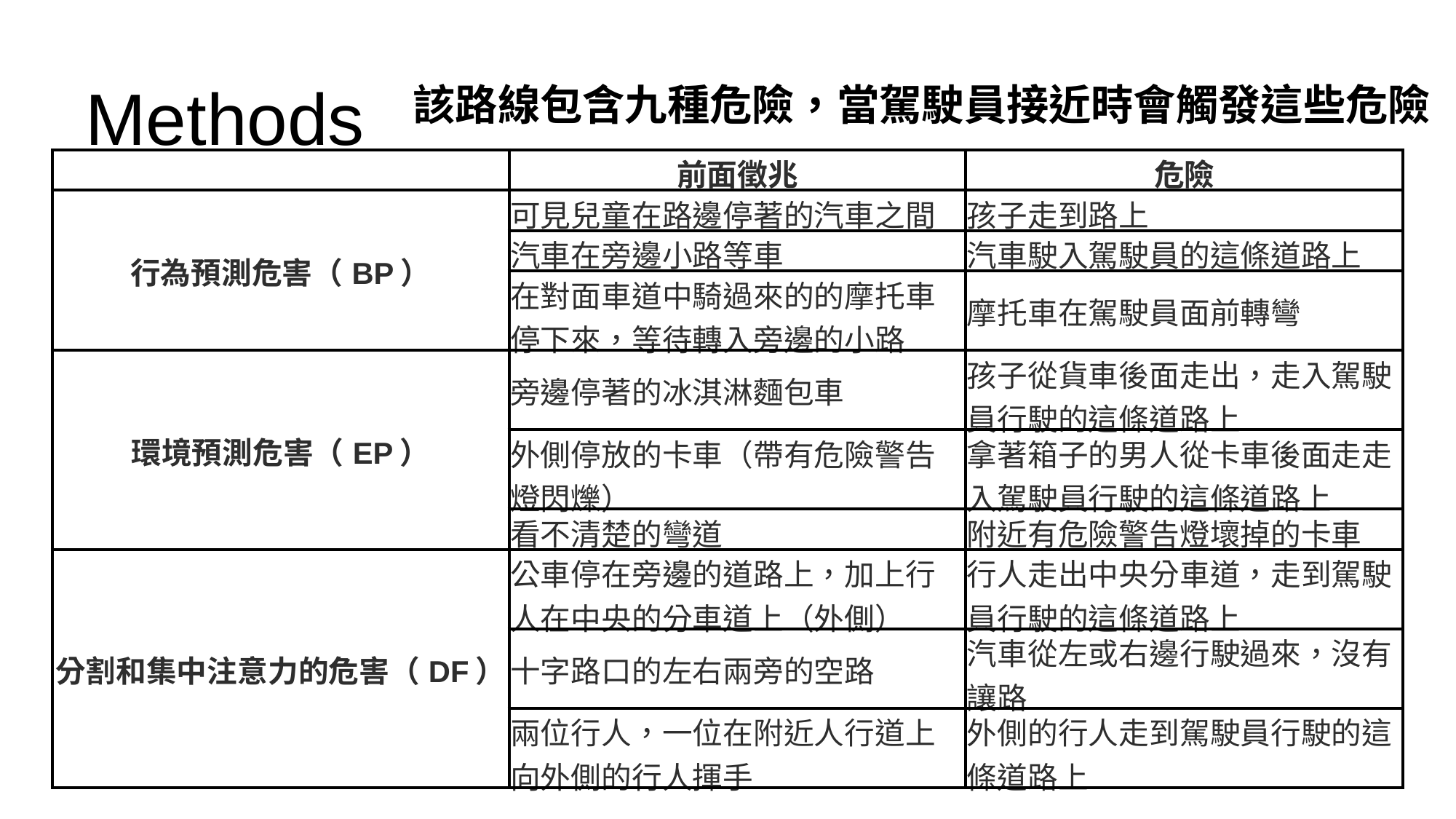

Methods
該路線包含九種危險，當駕駛員接近時會觸發這些危險
|  | 前面徵兆 | 危險 |
| --- | --- | --- |
| 行為預測危害（BP） | 可見兒童在路邊停著的汽車之間 | 孩子走到路上 |
|  | 汽車在旁邊小路等車 | 汽車駛入駕駛員的這條道路上 |
|  | 在對面車道中騎過來的的摩托車停下來，等待轉入旁邊的小路 | 摩托車在駕駛員面前轉彎 |
| 環境預測危害（EP） | 旁邊停著的冰淇淋麵包車 | 孩子從貨車後面走出，走入駕駛員行駛的這條道路上 |
|  | 外側停放的卡車（帶有危險警告燈閃爍） | 拿著箱子的男人從卡車後面走走入駕駛員行駛的這條道路上 |
|  | 看不清楚的彎道 | 附近有危險警告燈壞掉的卡車 |
| 分割和集中注意力的危害（DF） | 公車停在旁邊的道路上，加上行人在中央的分車道上（外側） | 行人走出中央分車道，走到駕駛員行駛的這條道路上 |
|  | 十字路口的左右兩旁的空路 | 汽車從左或右邊行駛過來，沒有讓路 |
|  | 兩位行人，一位在附近人行道上向外側的行人揮手 | 外側的行人走到駕駛員行駛的這條道路上 |